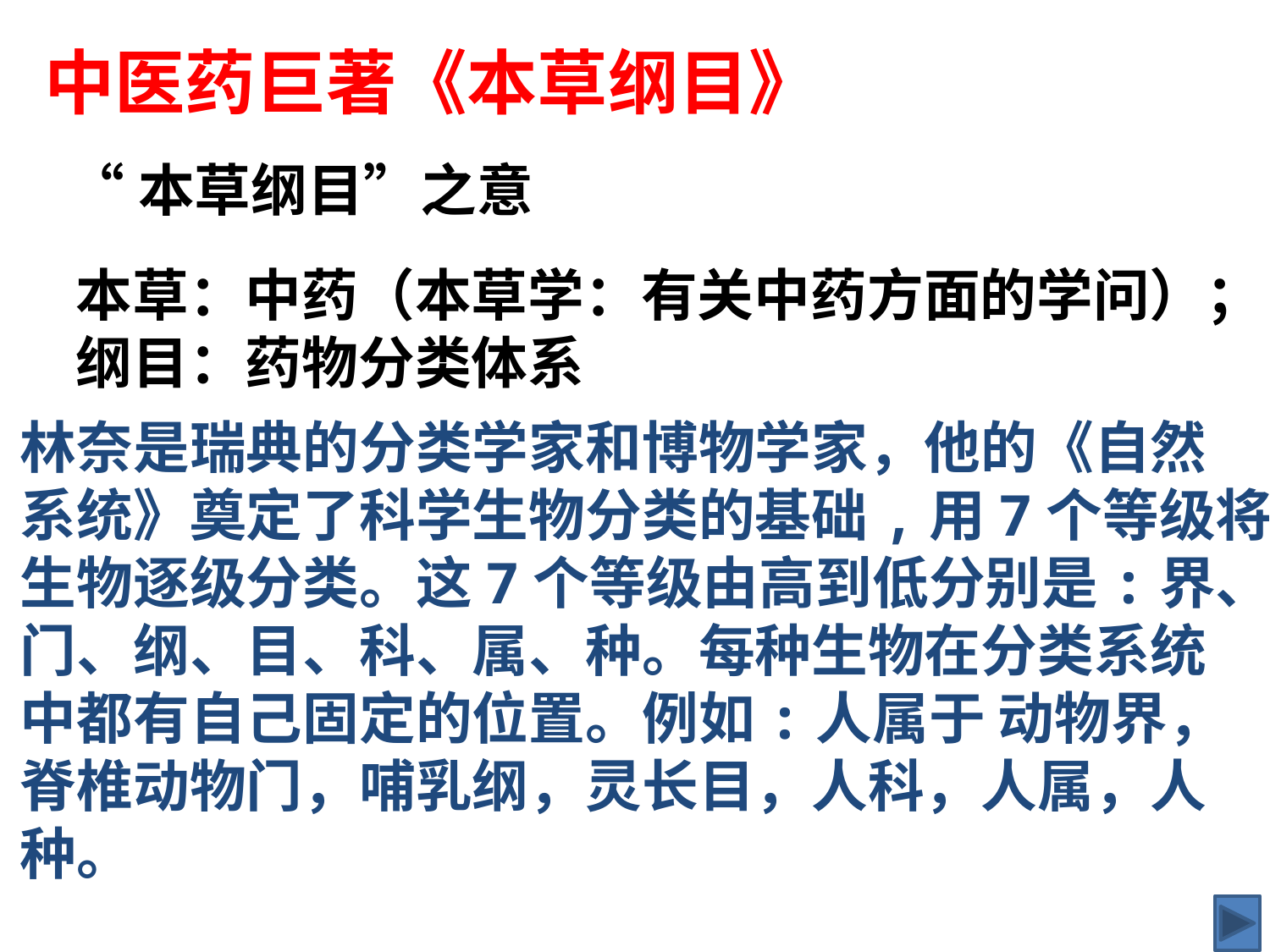

中医药巨著《本草纲目》
“本草纲目”之意
本草：中药（本草学：有关中药方面的学问）；
纲目：药物分类体系
林奈是瑞典的分类学家和博物学家，他的《自然
系统》奠定了科学生物分类的基础,用7个等级将
生物逐级分类。这7个等级由高到低分别是:界、
门、纲、目、科、属、种。每种生物在分类系统
中都有自己固定的位置。例如:人属于 动物界，
脊椎动物门，哺乳纲，灵长目，人科，人属，人
种。